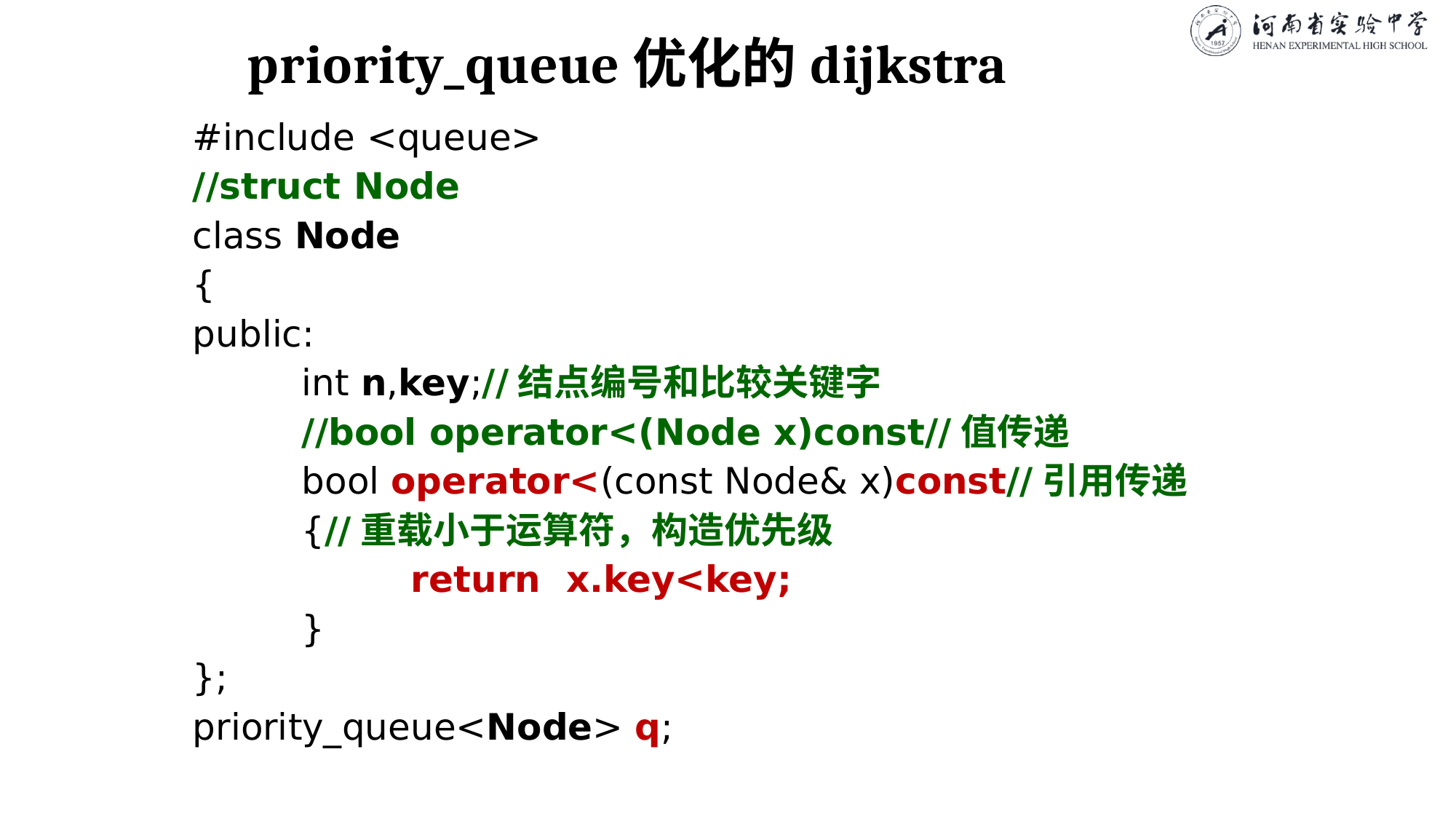

# priority_queue优化的dijkstra
#include <queue>
//struct Node
class Node
{
public:
	int n,key;//结点编号和比较关键字
	//bool operator<(Node x)const//值传递
	bool operator<(const Node& x)const//引用传递
	{//重载小于运算符，构造优先级
		return  x.key<key;
	}
};
priority_queue<Node> q;